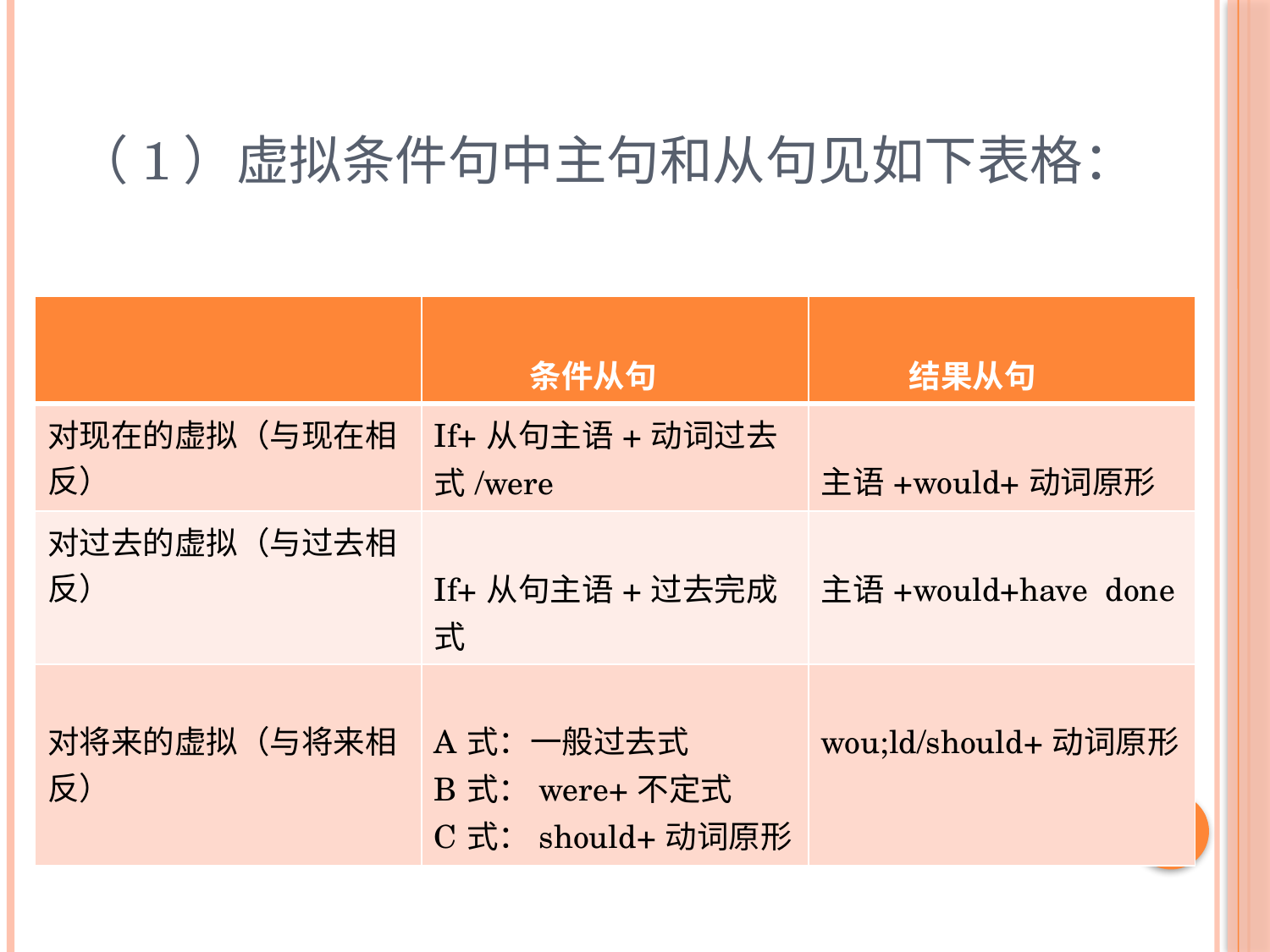

# （1）虚拟条件句中主句和从句见如下表格：
|  | 条件从句 | 结果从句 |
| --- | --- | --- |
| 对现在的虚拟（与现在相反） | If+从句主语+动词过去式/were | 主语+would+动词原形 |
| 对过去的虚拟（与过去相反） | If+从句主语+过去完成式 | 主语+would+have done |
| 对将来的虚拟（与将来相反） | A式：一般过去式 B式：were+不定式 C式：should+动词原形 | wou;ld/should+动词原形 |